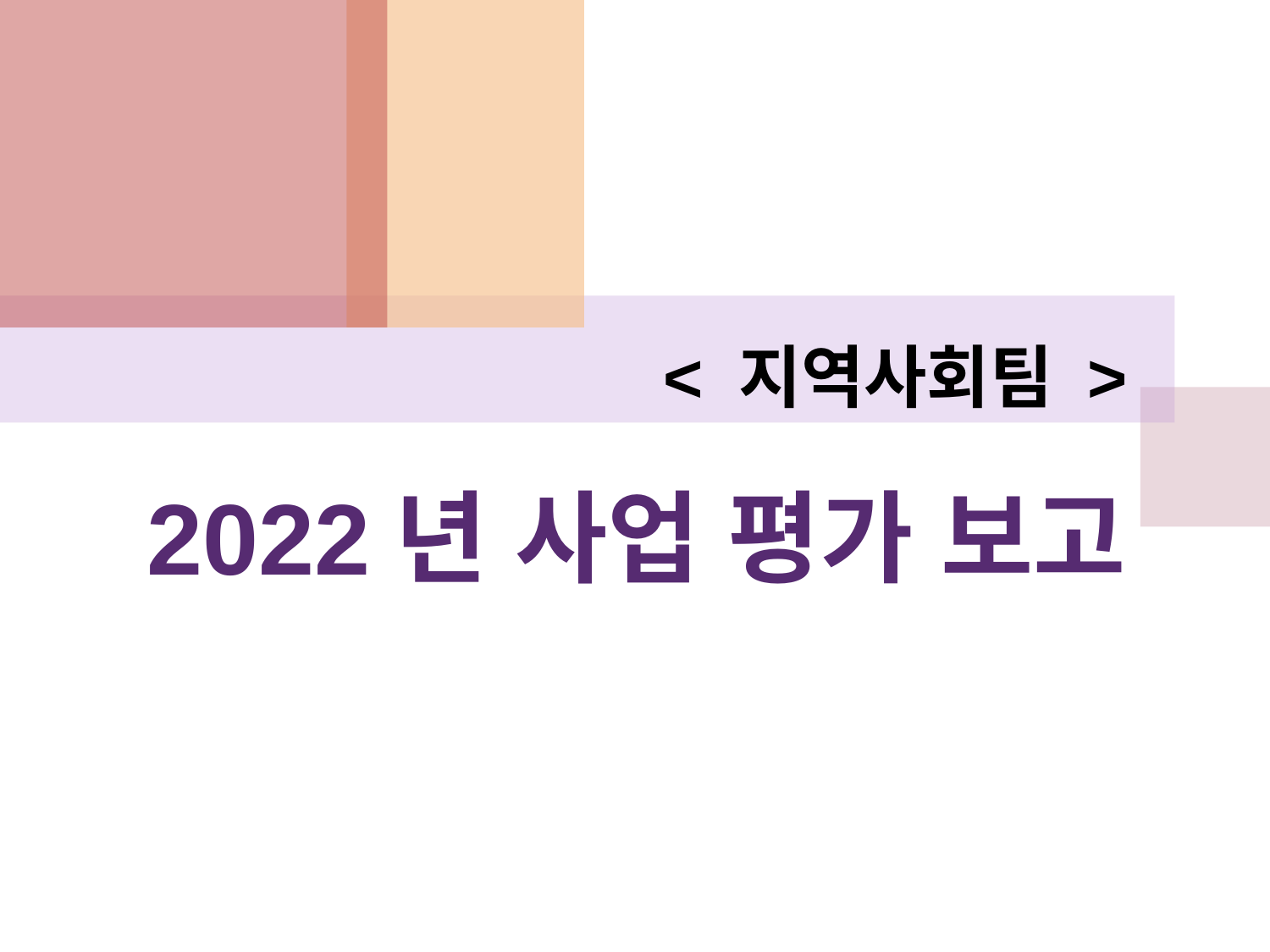

< 지역사회팀 >
# 2022년 사업 평가 보고